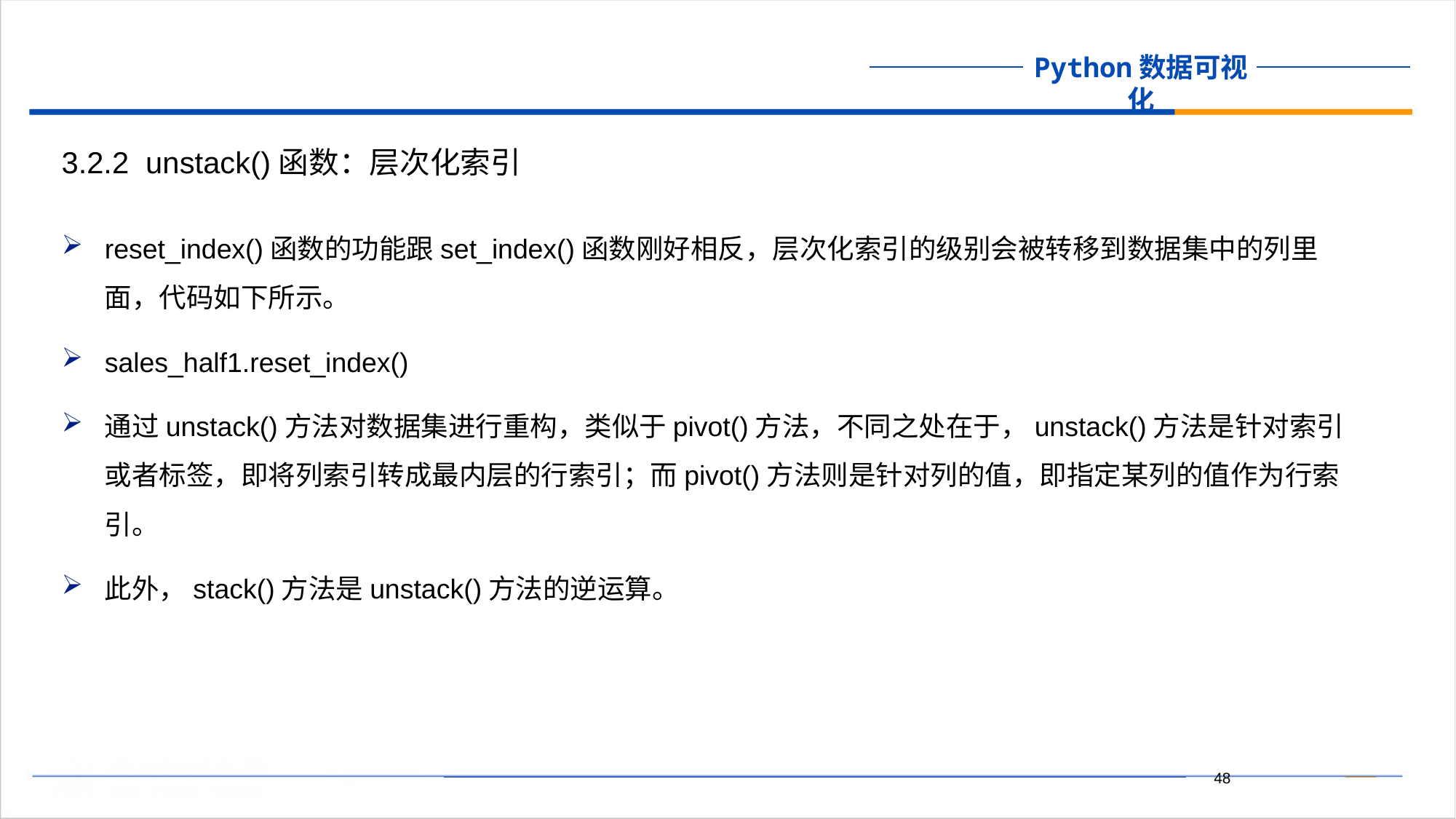

3.2.2  unstack()函数：层次化索引
reset_index()函数的功能跟set_index()函数刚好相反，层次化索引的级别会被转移到数据集中的列里面，代码如下所示。
sales_half1.reset_index()
通过unstack()方法对数据集进行重构，类似于pivot()方法，不同之处在于，unstack()方法是针对索引或者标签，即将列索引转成最内层的行索引；而pivot()方法则是针对列的值，即指定某列的值作为行索引。
此外，stack()方法是unstack()方法的逆运算。